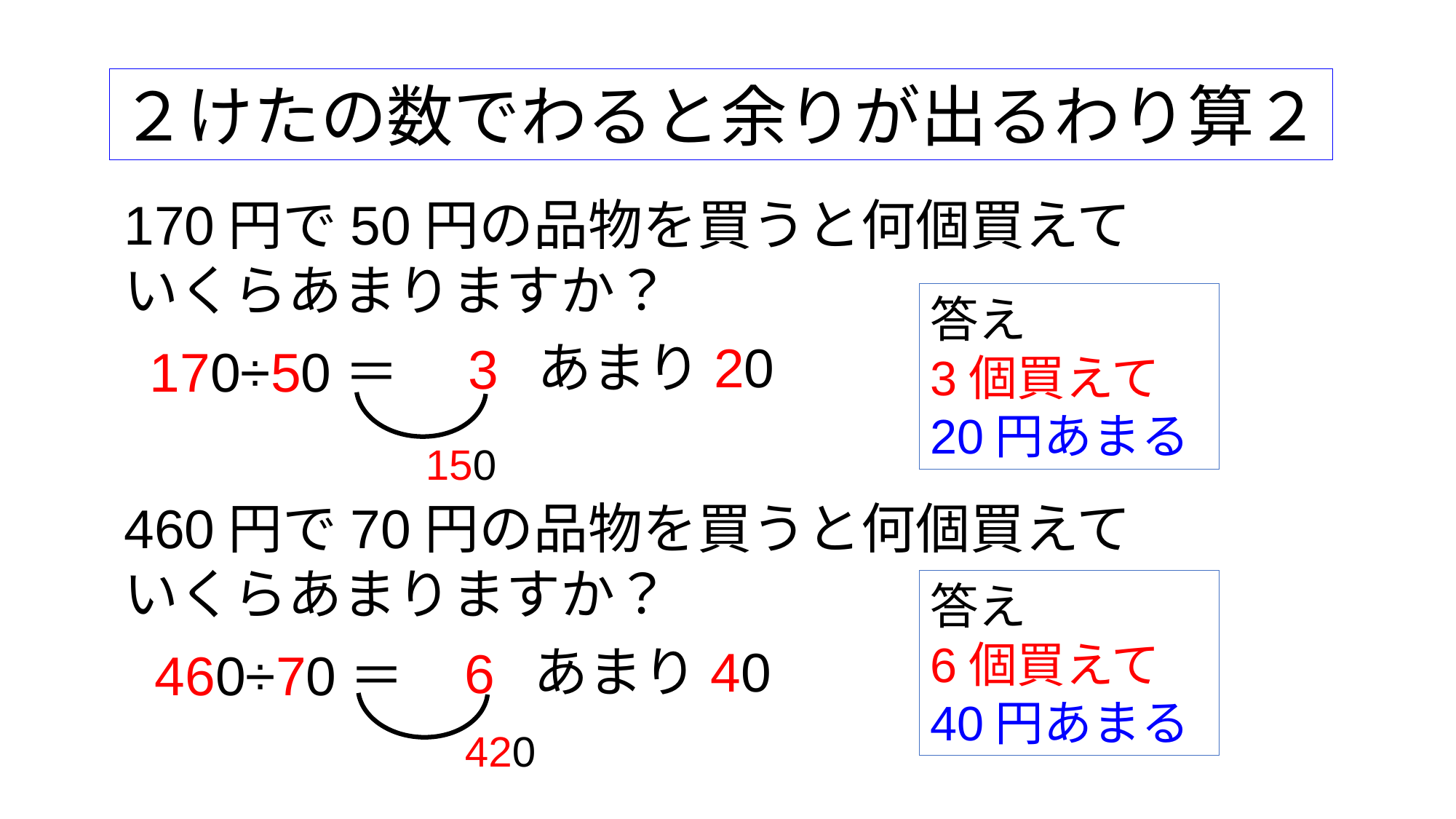

２けたの数でわると余りが出るわり算２
170円で50円の品物を買うと何個買えて
いくらあまりますか？
答え
3個買えて
20円あまる

あまり20
3
170÷50＝
150
460円で70円の品物を買うと何個買えて
いくらあまりますか？
答え
6個買えて
40円あまる

あまり40
6
460÷70＝
420